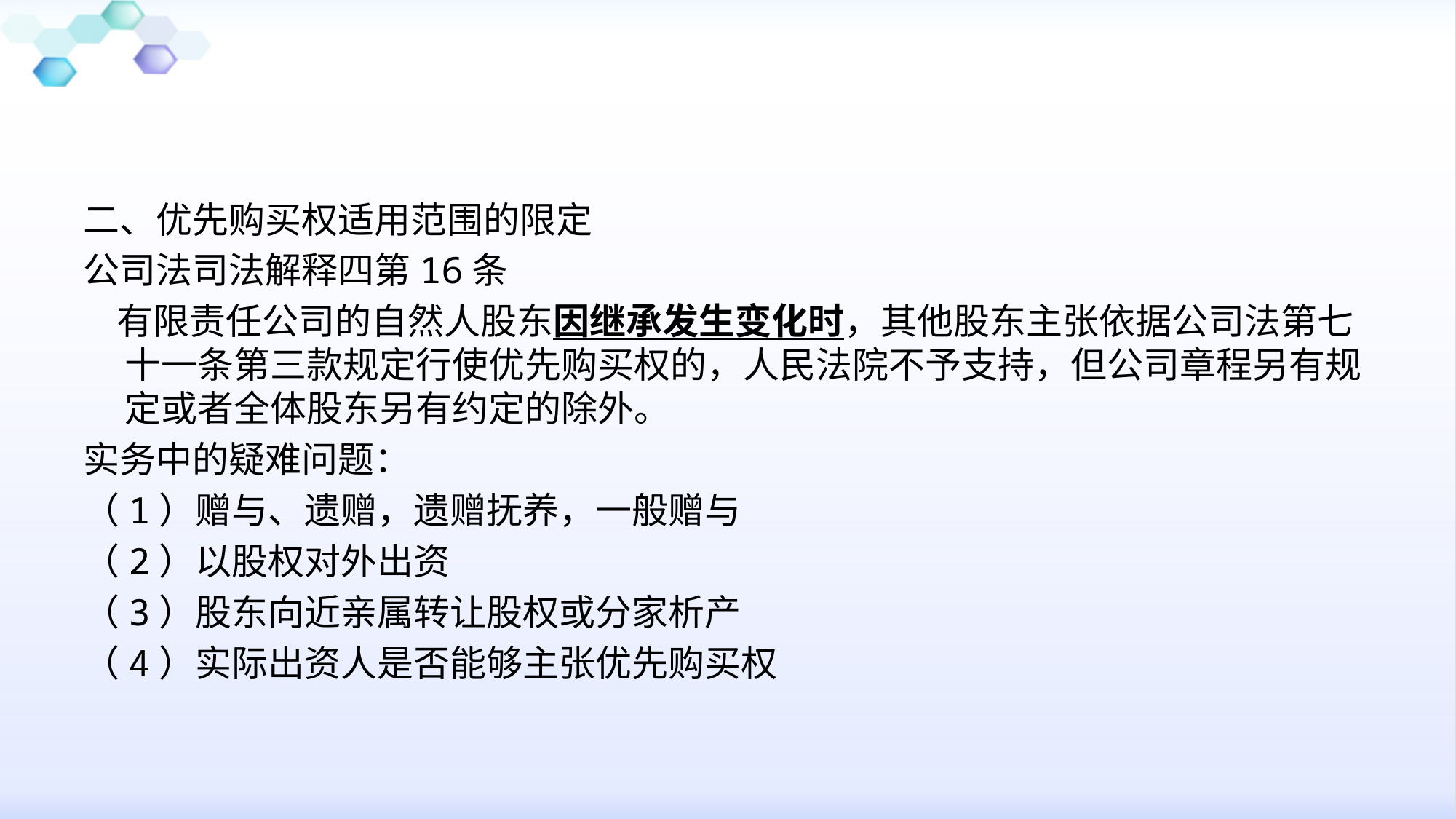

二、优先购买权适用范围的限定
公司法司法解释四第16条
   有限责任公司的自然人股东因继承发生变化时，其他股东主张依据公司法第七十一条第三款规定行使优先购买权的，人民法院不予支持，但公司章程另有规定或者全体股东另有约定的除外。
实务中的疑难问题：
（1）赠与、遗赠，遗赠抚养，一般赠与
（2）以股权对外出资
（3）股东向近亲属转让股权或分家析产
（4）实际出资人是否能够主张优先购买权